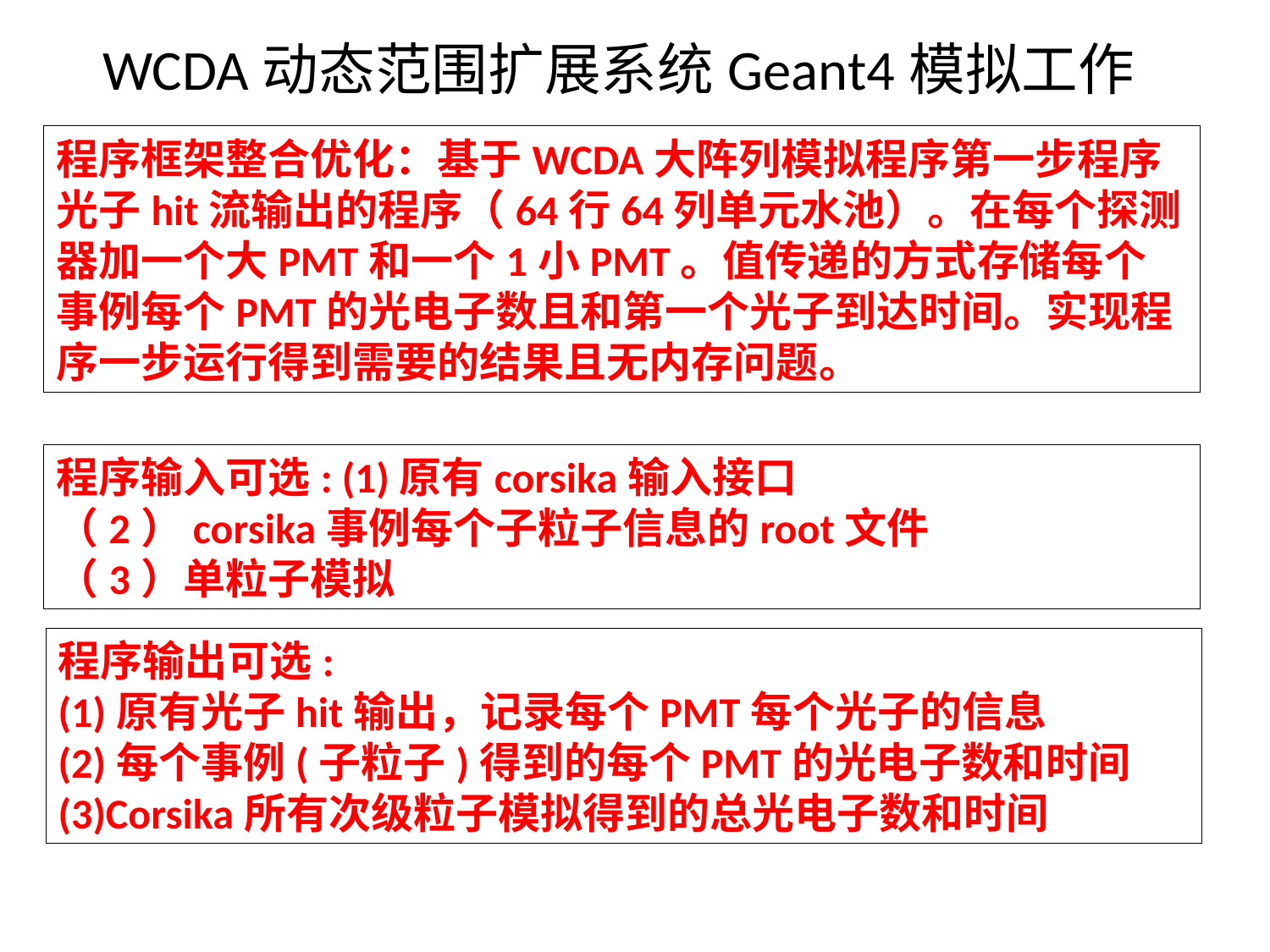

# WCDA动态范围扩展系统Geant4模拟工作
程序框架整合优化：基于WCDA大阵列模拟程序第一步程序光子hit流输出的程序（64行64列单元水池）。在每个探测器加一个大PMT和一个1小PMT。值传递的方式存储每个事例每个PMT的光电子数且和第一个光子到达时间。实现程序一步运行得到需要的结果且无内存问题。
程序输入可选: (1)原有corsika输入接口
（2）corsika事例每个子粒子信息的root文件
（3）单粒子模拟
程序输出可选:
(1)原有光子hit输出，记录每个PMT每个光子的信息
(2)每个事例(子粒子)得到的每个PMT的光电子数和时间
(3)Corsika所有次级粒子模拟得到的总光电子数和时间